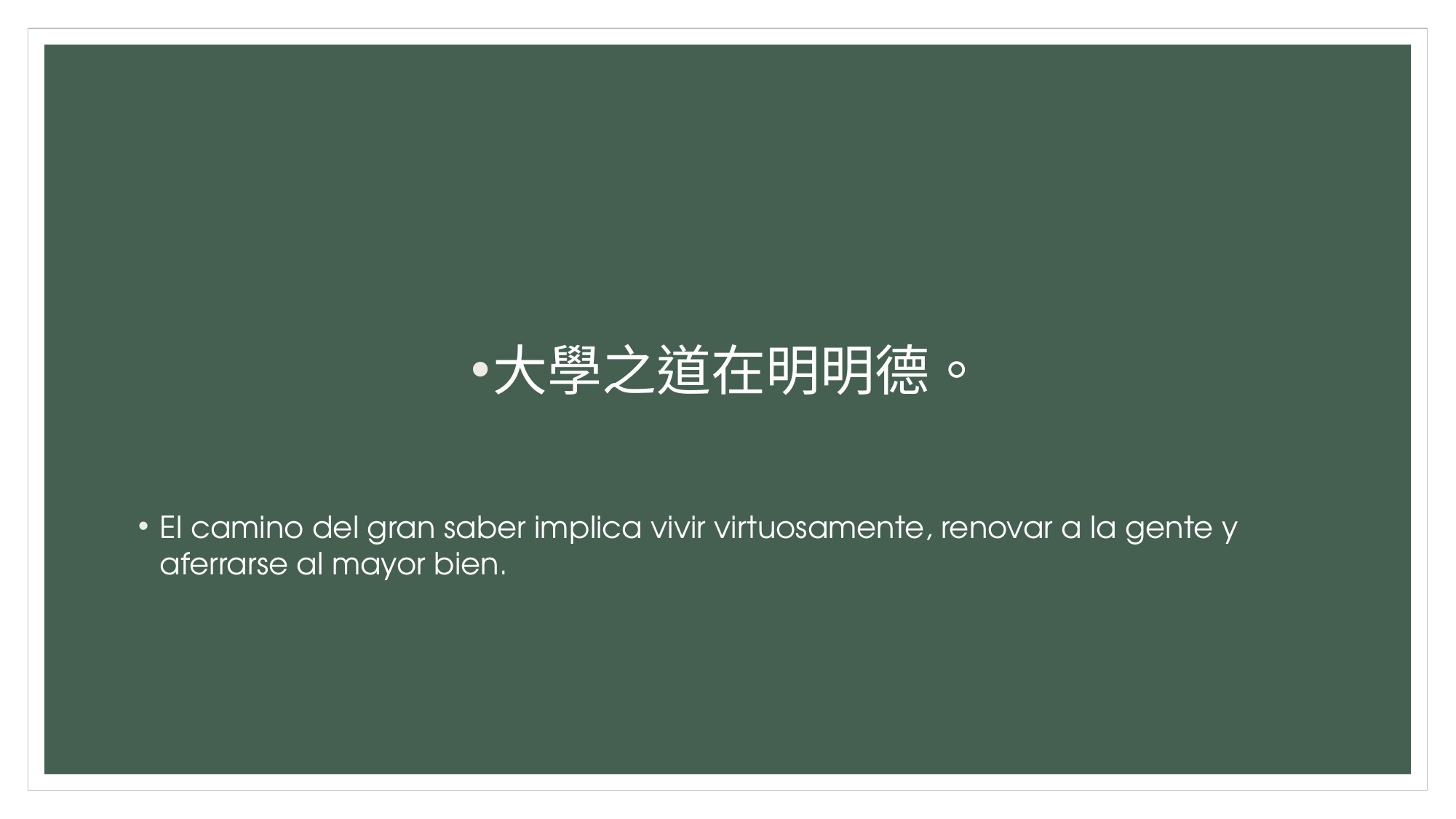

#

大學之道在明明德。

El camino del gran saber implica vivir virtuosamente, renovar a la gente y aferrarse al mayor bien.